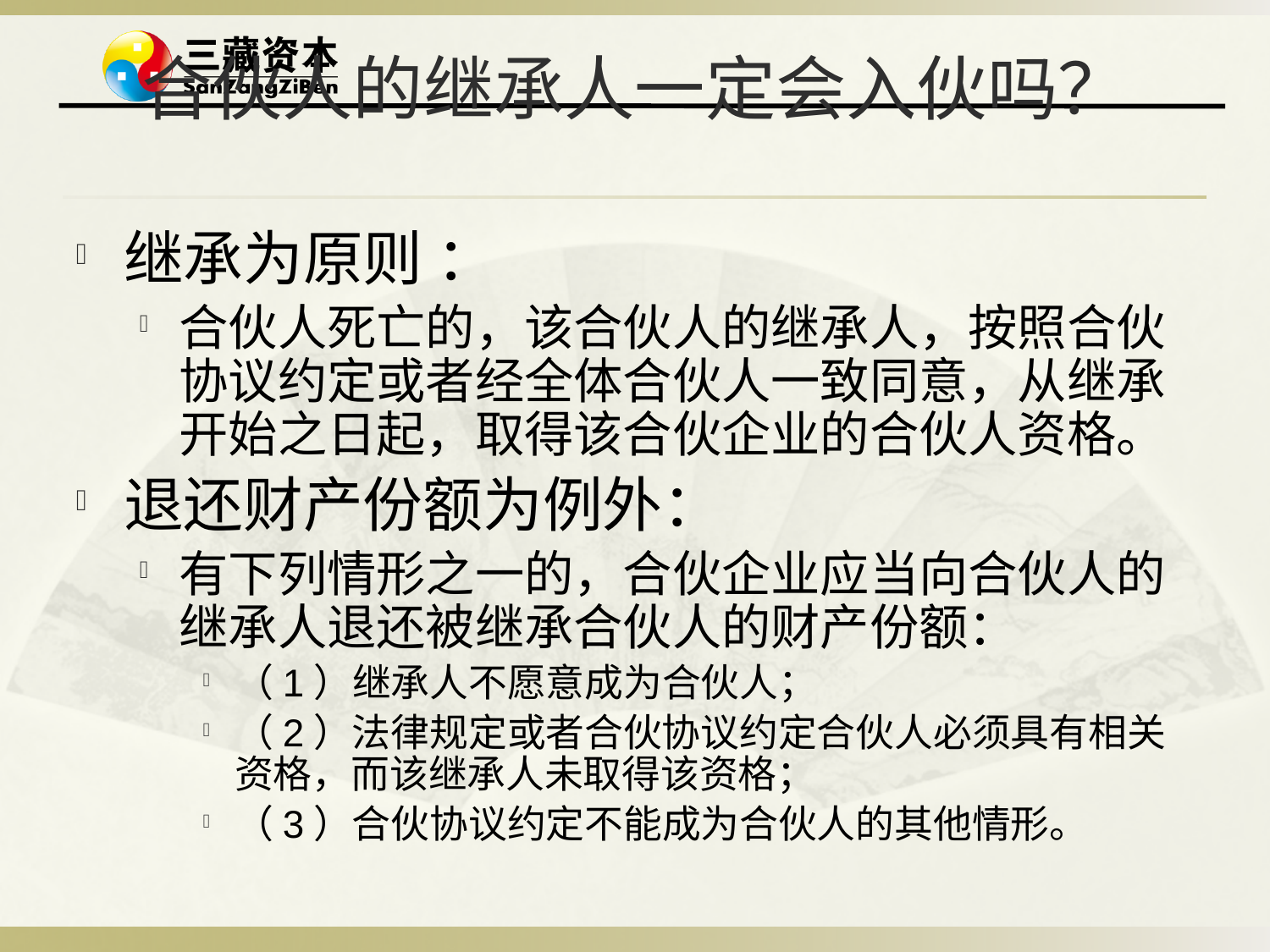

# 合伙人的继承人一定会入伙吗？
继承为原则 ：
合伙人死亡的，该合伙人的继承人，按照合伙协议约定或者经全体合伙人一致同意，从继承开始之日起，取得该合伙企业的合伙人资格。
退还财产份额为例外：
有下列情形之一的，合伙企业应当向合伙人的继承人退还被继承合伙人的财产份额：
（1）继承人不愿意成为合伙人；
（2）法律规定或者合伙协议约定合伙人必须具有相关资格，而该继承人未取得该资格；
（3）合伙协议约定不能成为合伙人的其他情形。